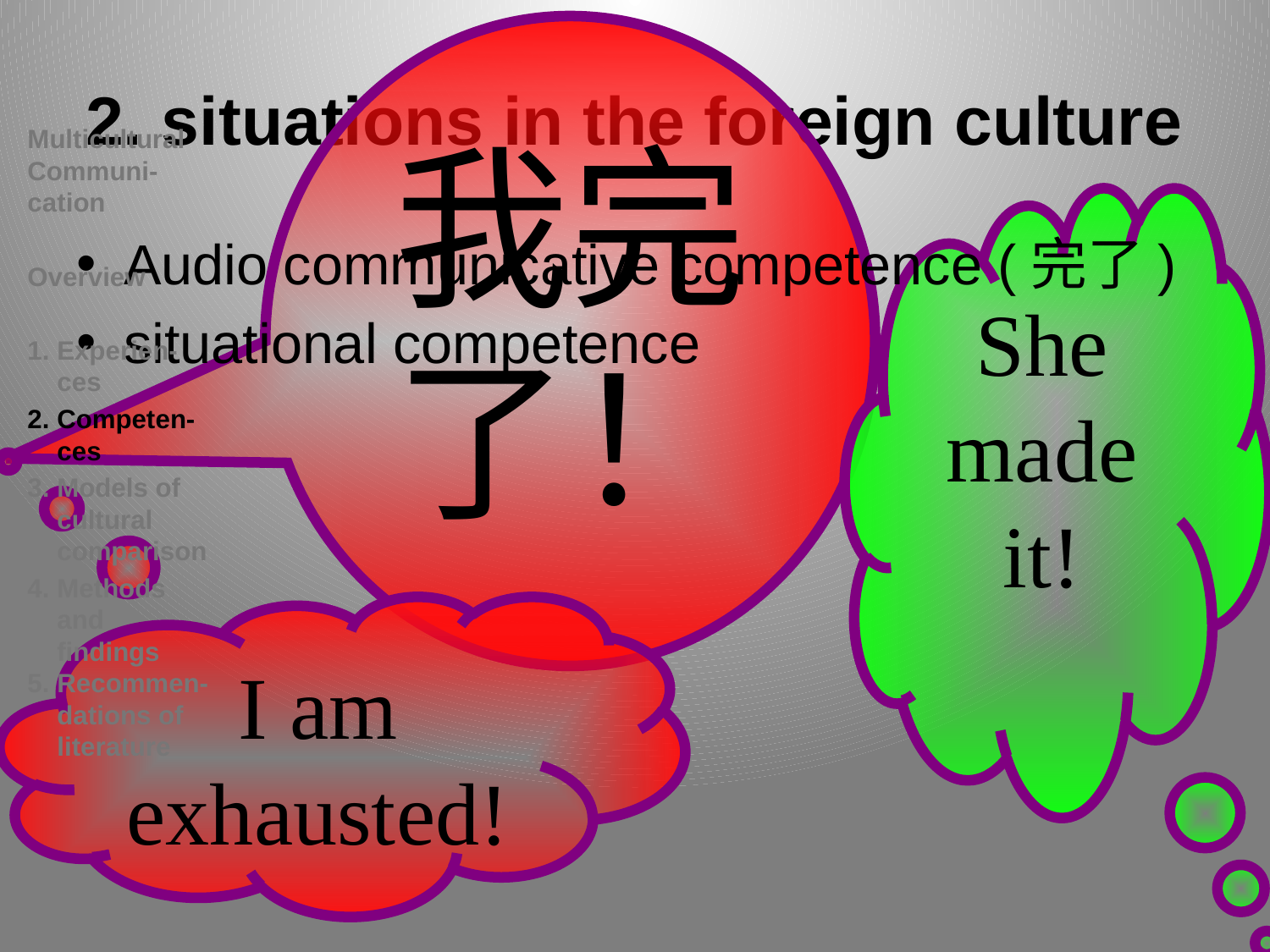

我完了！
# 2. situations in the foreign culture
Multicultural Communi-cation

Overview

1. Experien-
    ces
2. Competen-
    ces
3. Models of
    cultural
    comparison
4. Methods
    and
    findings
5. Recommen-
    dations of
    literature
She made it!
Audio communicative competence (完了)
situational competence
I am exhausted!